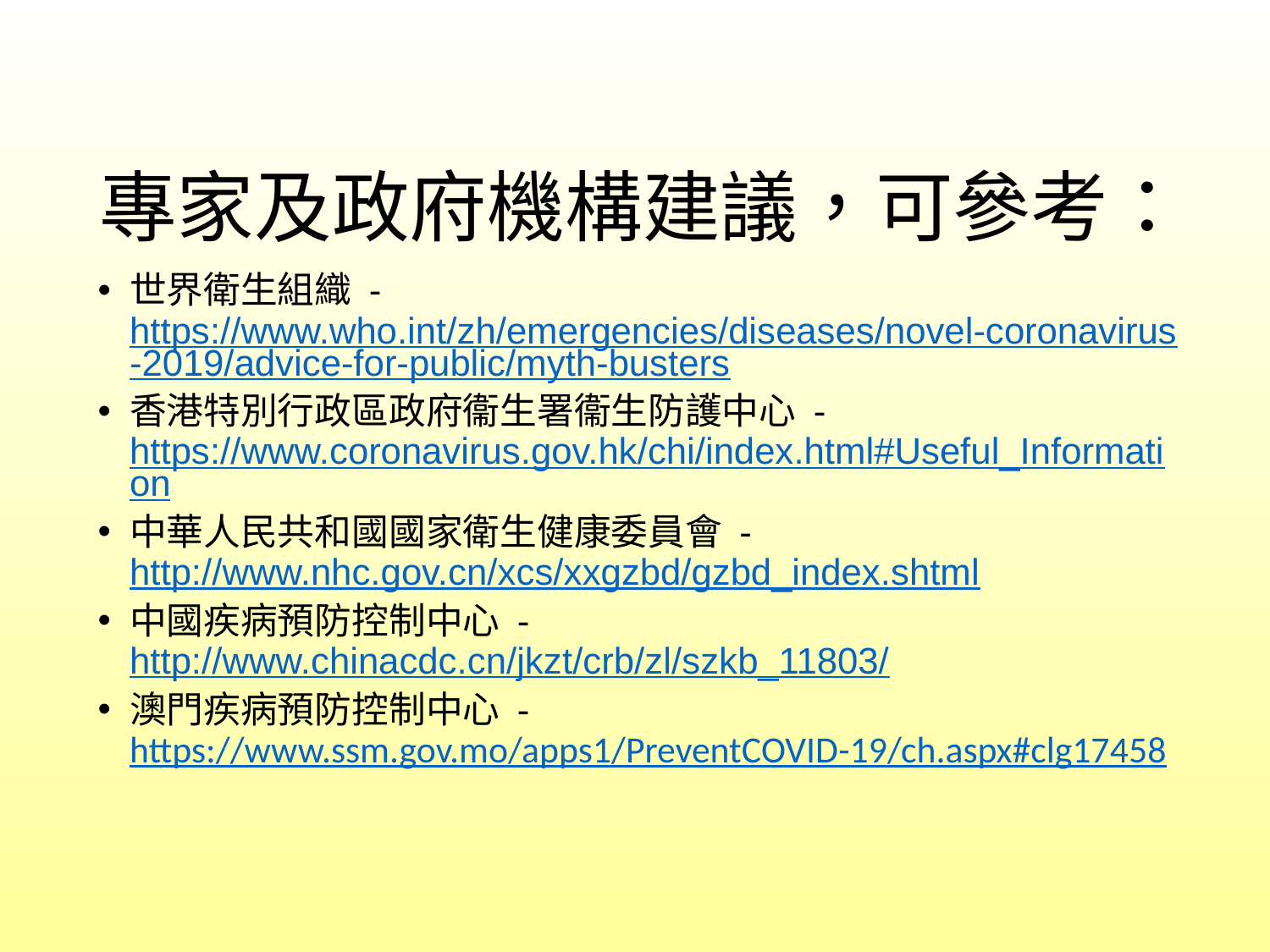

# 專家及政府機構建議，可參考：
世界衛生組織 - https://www.who.int/zh/emergencies/diseases/novel-coronavirus-2019/advice-for-public/myth-busters
香港特別行政區政府衞生署衞生防護中心 - https://www.coronavirus.gov.hk/chi/index.html#Useful_Information
中華人民共和國國家衛生健康委員會 - http://www.nhc.gov.cn/xcs/xxgzbd/gzbd_index.shtml
中國疾病預防控制中心 - http://www.chinacdc.cn/jkzt/crb/zl/szkb_11803/
澳門疾病預防控制中心 - https://www.ssm.gov.mo/apps1/PreventCOVID-19/ch.aspx#clg17458